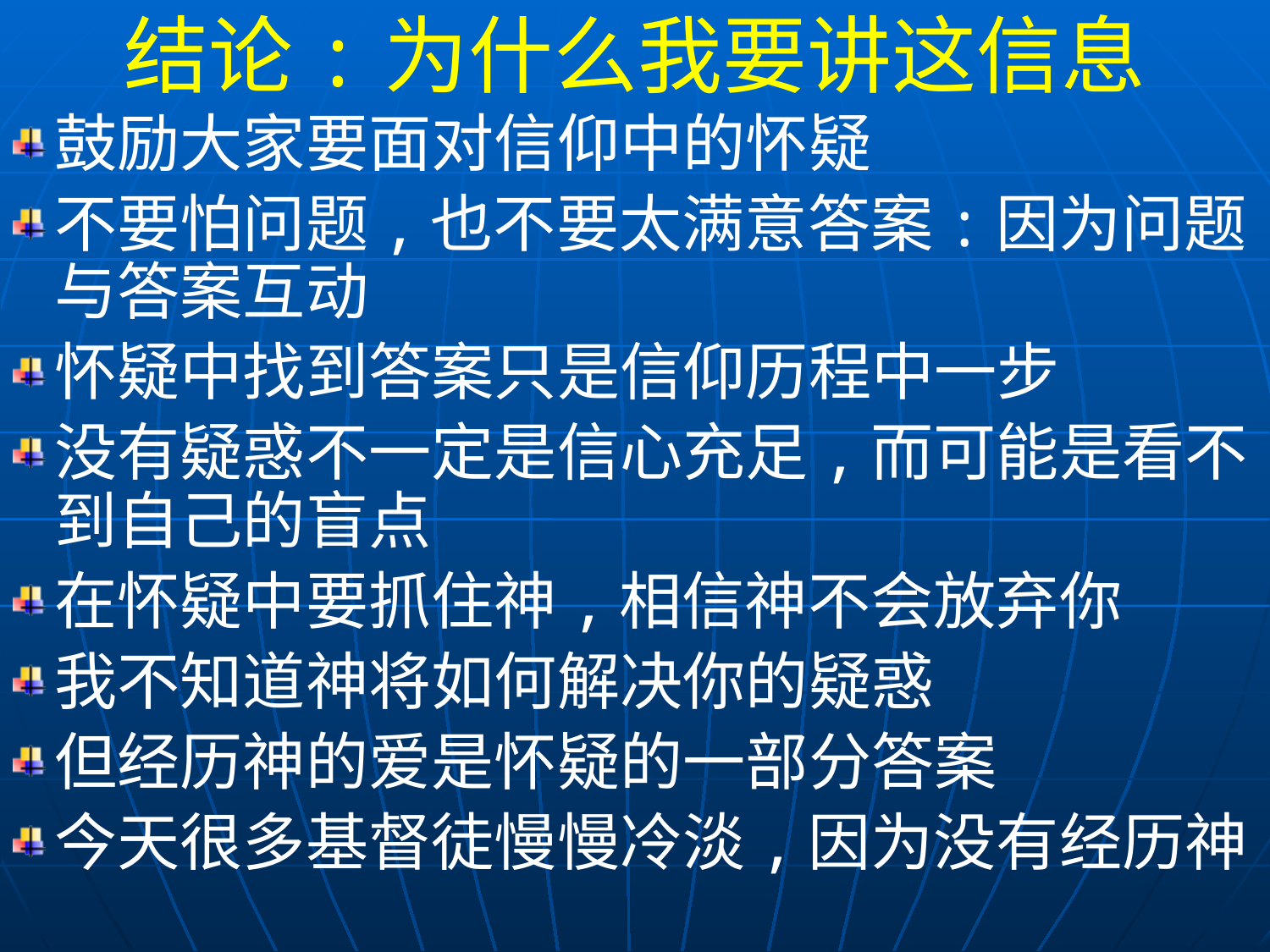

结论:为什么我要讲这信息
鼓励大家要面对信仰中的怀疑
不要怕问题,也不要太满意答案:因为问题与答案互动
怀疑中找到答案只是信仰历程中一步
没有疑惑不一定是信心充足,而可能是看不到自己的盲点
在怀疑中要抓住神,相信神不会放弃你
我不知道神将如何解决你的疑惑
但经历神的爱是怀疑的一部分答案
今天很多基督徒慢慢冷淡,因为没有经历神